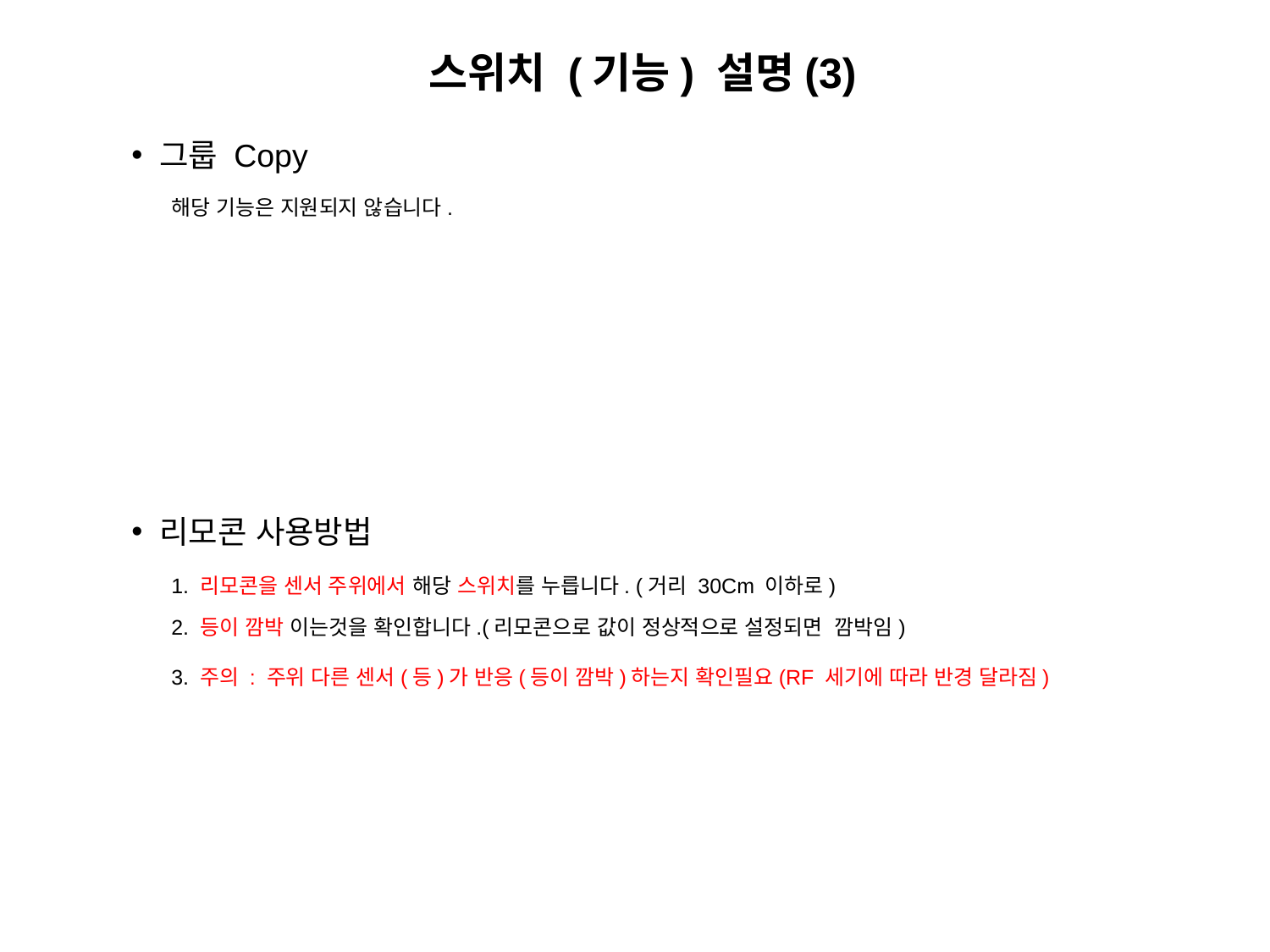

스위치 (기능) 설명(3)
 그룹 Copy
해당 기능은 지원되지 않습니다.
 리모콘 사용방법
1. 리모콘을 센서 주위에서 해당 스위치를 누릅니다. (거리 30Cm 이하로)
2. 등이 깜박 이는것을 확인합니다.(리모콘으로 값이 정상적으로 설정되면  깜박임)
3. 주의 : 주위 다른 센서(등)가 반응(등이 깜박)하는지 확인필요(RF 세기에 따라 반경 달라짐)